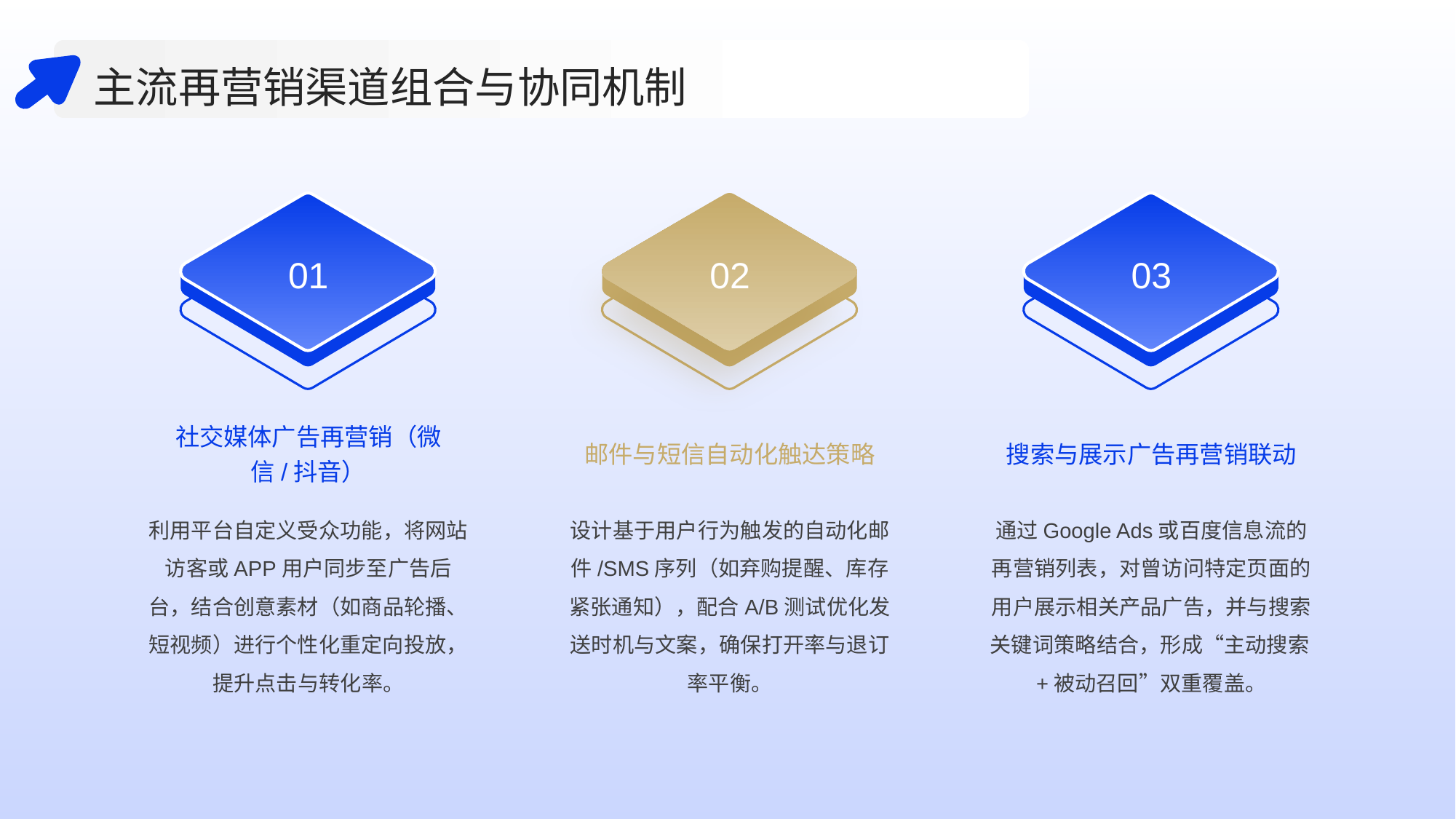

主流再营销渠道组合与协同机制

01
02
03
社交媒体广告再营销（微信/抖音）
邮件与短信自动化触达策略
搜索与展示广告再营销联动
利用平台自定义受众功能，将网站访客或APP用户同步至广告后台，结合创意素材（如商品轮播、短视频）进行个性化重定向投放，提升点击与转化率。
设计基于用户行为触发的自动化邮件/SMS序列（如弃购提醒、库存紧张通知），配合A/B测试优化发送时机与文案，确保打开率与退订率平衡。
通过Google Ads或百度信息流的再营销列表，对曾访问特定页面的用户展示相关产品广告，并与搜索关键词策略结合，形成“主动搜索+被动召回”双重覆盖。